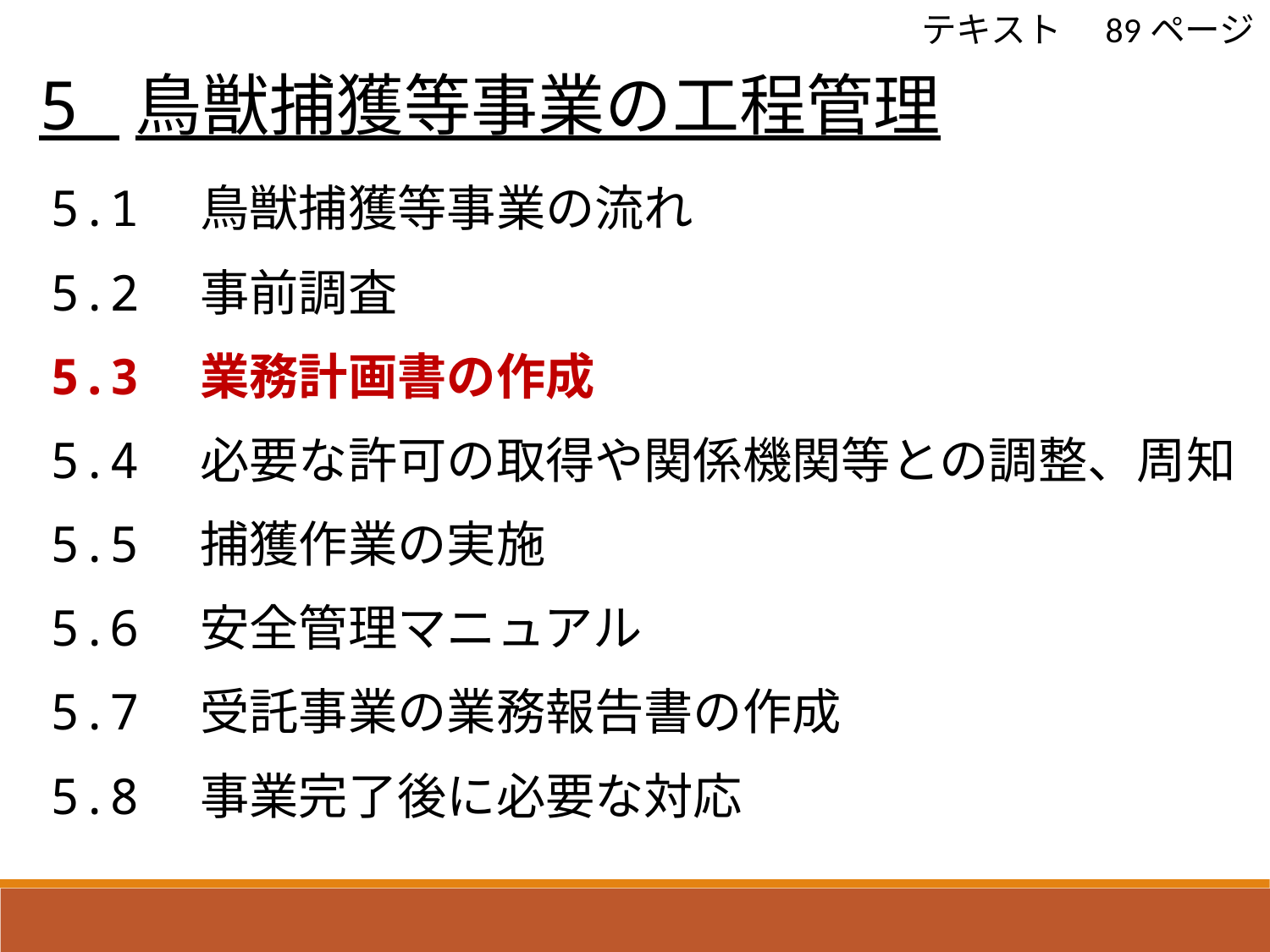

テキスト　89ページ
 5 鳥獣捕獲等事業の工程管理
5.1　鳥獣捕獲等事業の流れ
5.2　事前調査
5.3　業務計画書の作成
5.4　必要な許可の取得や関係機関等との調整、周知
5.5　捕獲作業の実施
5.6　安全管理マニュアル
5.7　受託事業の業務報告書の作成
5.8　事業完了後に必要な対応